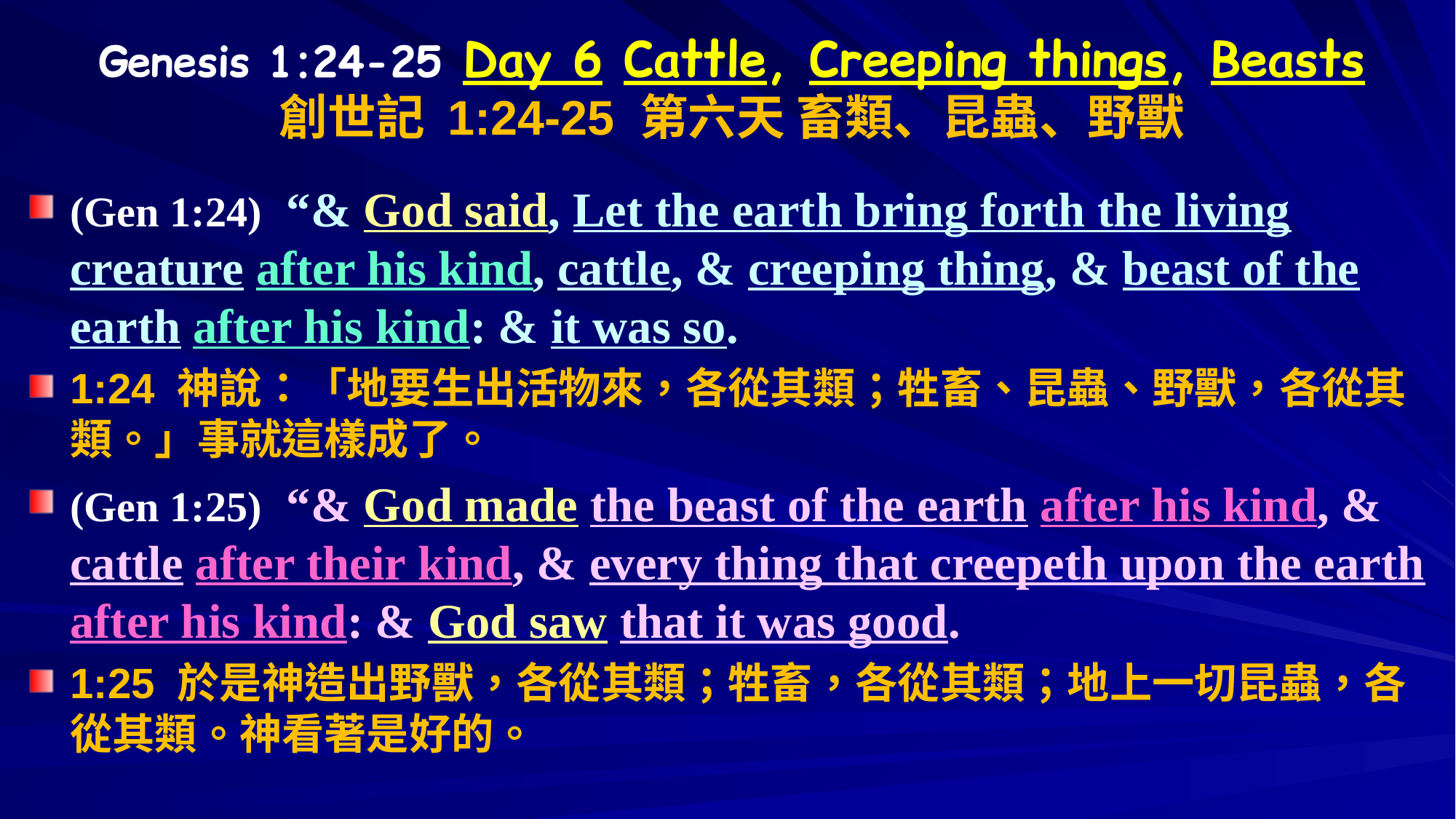

# Genesis 1:24-25 Day 6 Cattle, Creeping things, Beasts 創世記 1:24-25 第六天 畜類、昆蟲、野獸
(Gen 1:24)  “& God said, Let the earth bring forth the living creature after his kind, cattle, & creeping thing, & beast of the earth after his kind: & it was so.
1:24 神說：「地要生出活物來，各從其類；牲畜、昆蟲、野獸，各從其類。」事就這樣成了。
(Gen 1:25)  “& God made the beast of the earth after his kind, & cattle after their kind, & every thing that creepeth upon the earth after his kind: & God saw that it was good.
1:25 於是神造出野獸，各從其類；牲畜，各從其類；地上一切昆蟲，各從其類。神看著是好的。